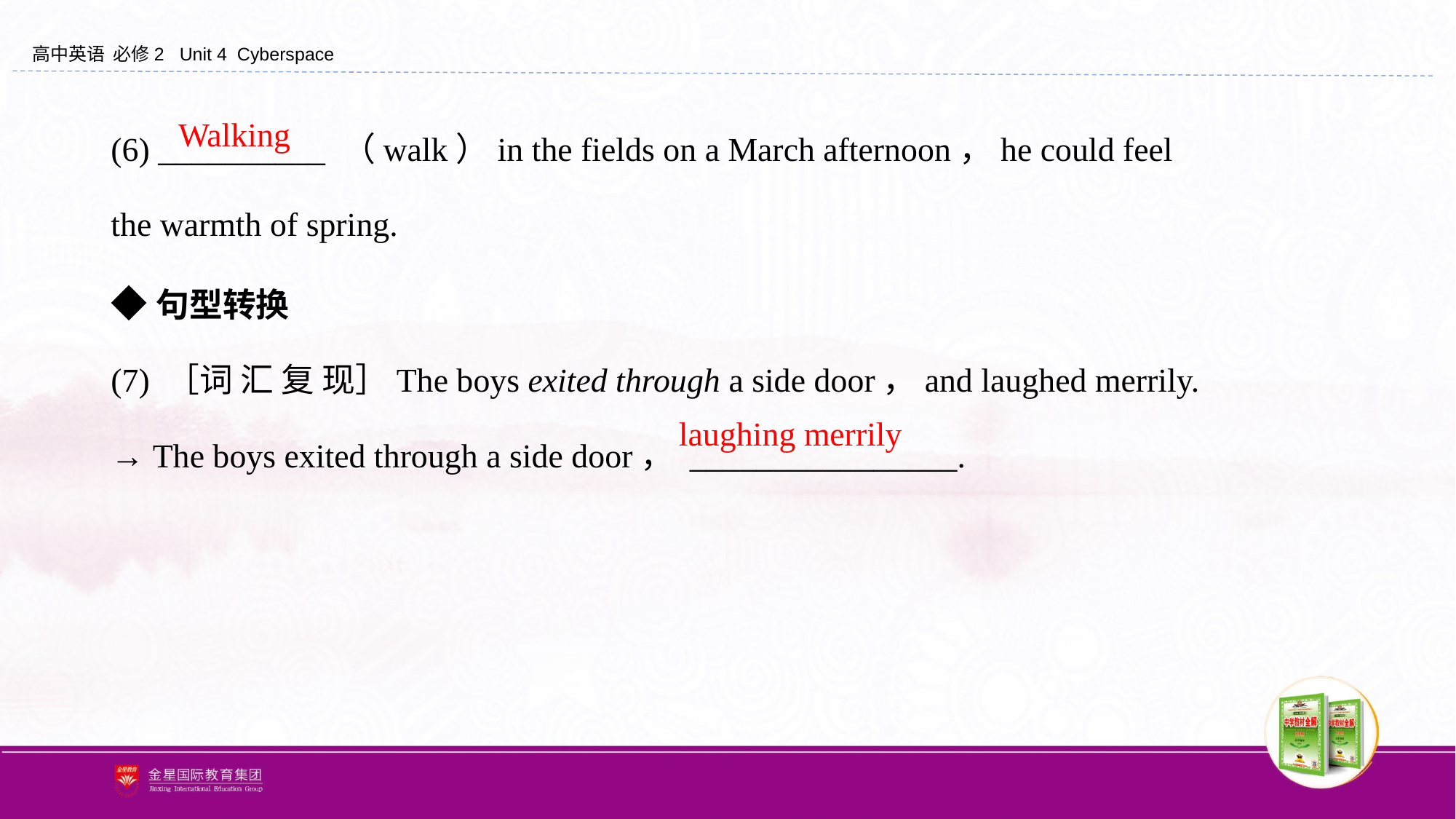

(6) __________ （walk）in the fields on a March afternoon，he could feel
the warmth of spring.
◆句型转换
(7) ［词 汇 复 现］The boys exited through a side door，and laughed merrily.
→ The boys exited through a side door， ________________.
Walking
laughing merrily